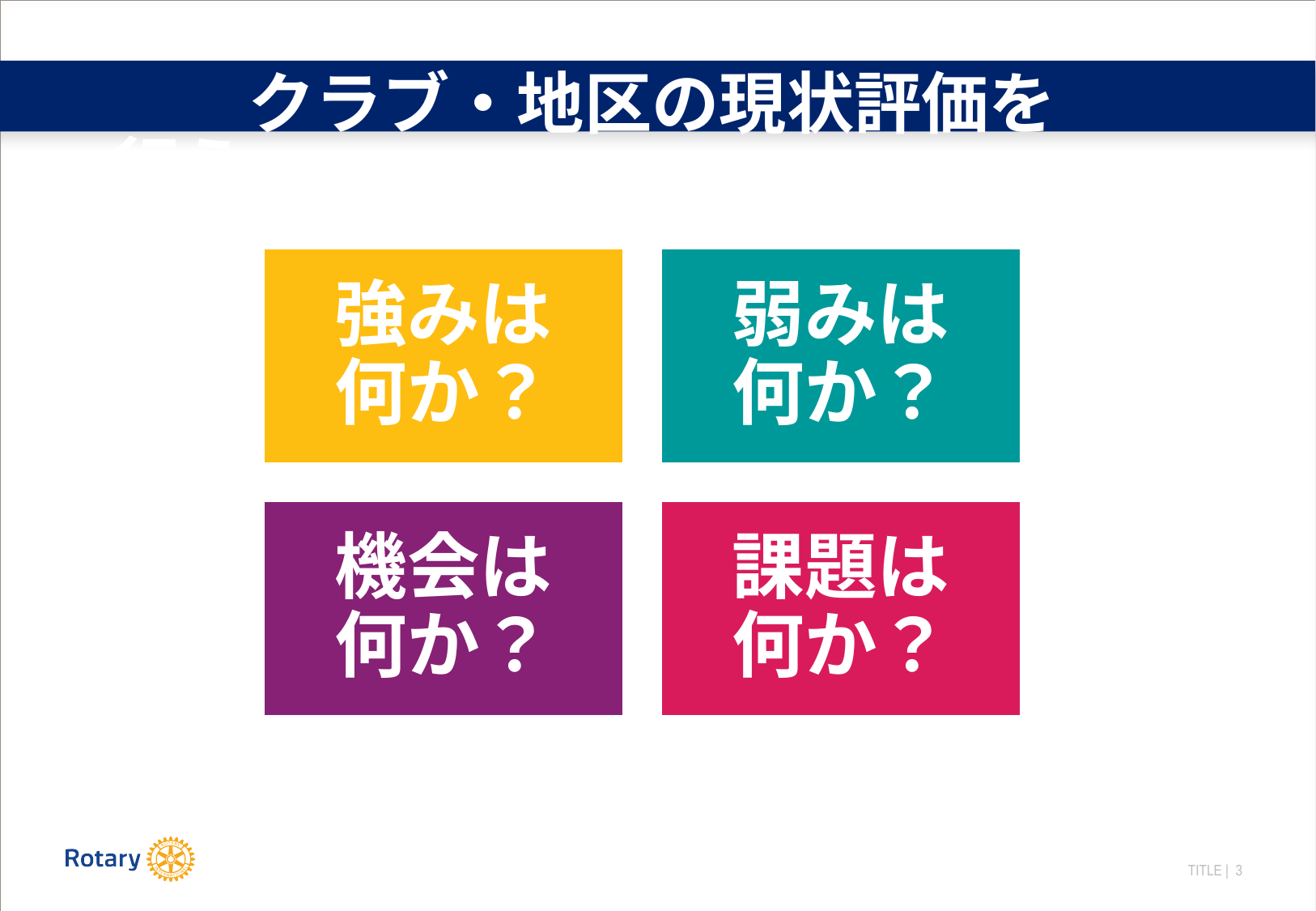

クラブ・地区の現状評価を行う
強みは
何か？
弱みは
何か？
機会は
何か？
課題は
何か？